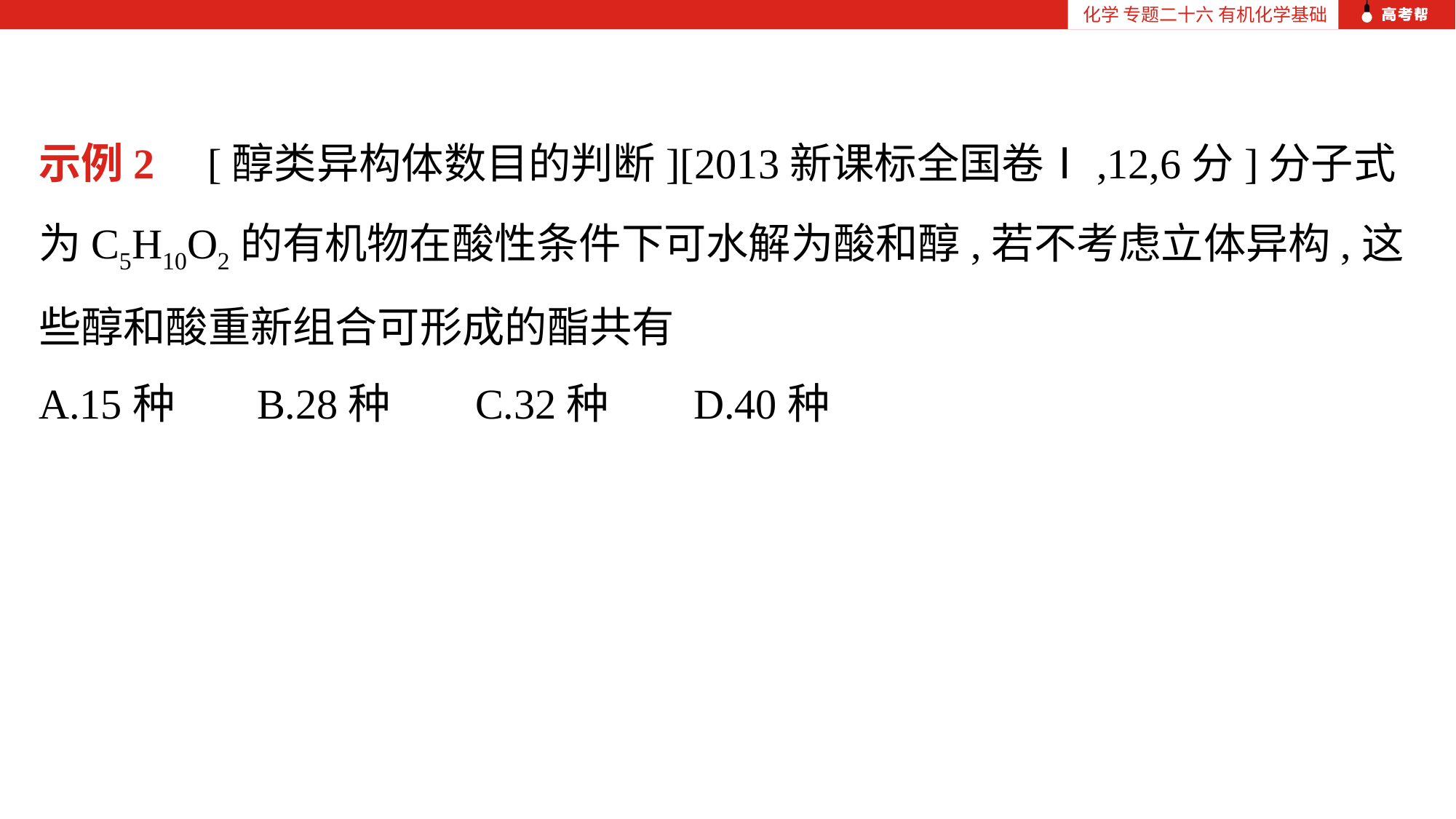

化学 专题二十六 有机化学基础

示例2     [醇类异构体数目的判断][2013新课标全国卷Ⅰ,12,6分]分子式为C5H10O2的有机物在酸性条件下可水解为酸和醇,若不考虑立体异构,这些醇和酸重新组合可形成的酯共有
A.15种	B.28种	C.32种	D.40种